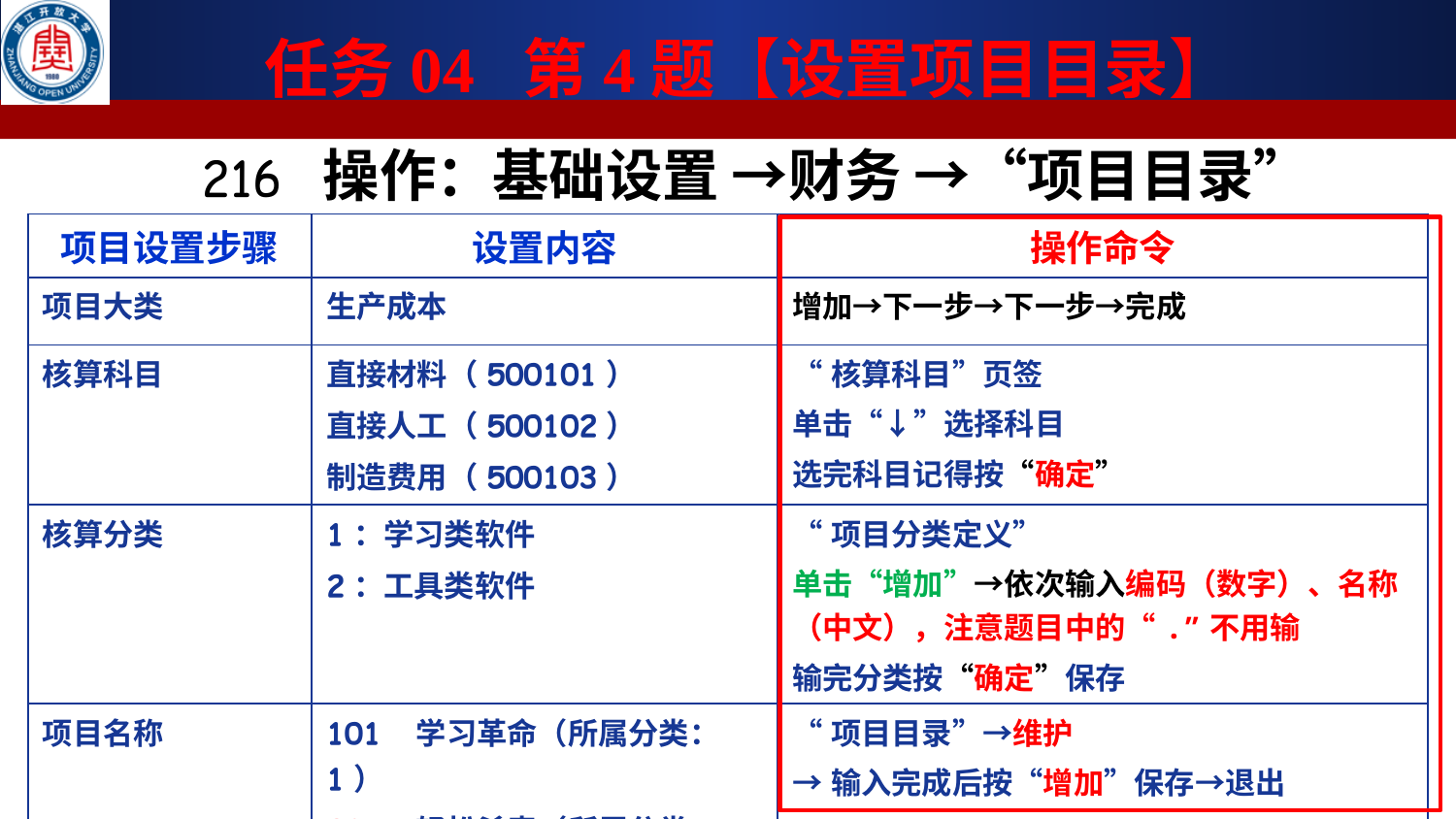

任务04  第4题【设置项目目录】
P216  操作：基础设置 →财务 →“项目目录”
| 项目设置步骤 | 设置内容 | 操作命令 |
| --- | --- | --- |
| 项目大类 | 生产成本 | 增加→下一步→下一步→完成 |
| 核算科目 | 直接材料（500101） 直接人工（500102） 制造费用（500103） | “核算科目”页签 单击“↓”选择科目 选完科目记得按“确定” |
| 核算分类 | 1：学习类软件 2：工具类软件 | “项目分类定义” 单击“增加”→依次输入编码（数字）、名称（中文），注意题目中的“.”不用输 输完分类按“确定”保存 |
| 项目名称 | 101 学习革命（所属分类：1） 201 轻松杀毒（所属分类：2） | “项目目录”→维护 →输入完成后按“增加”保存→退出 |